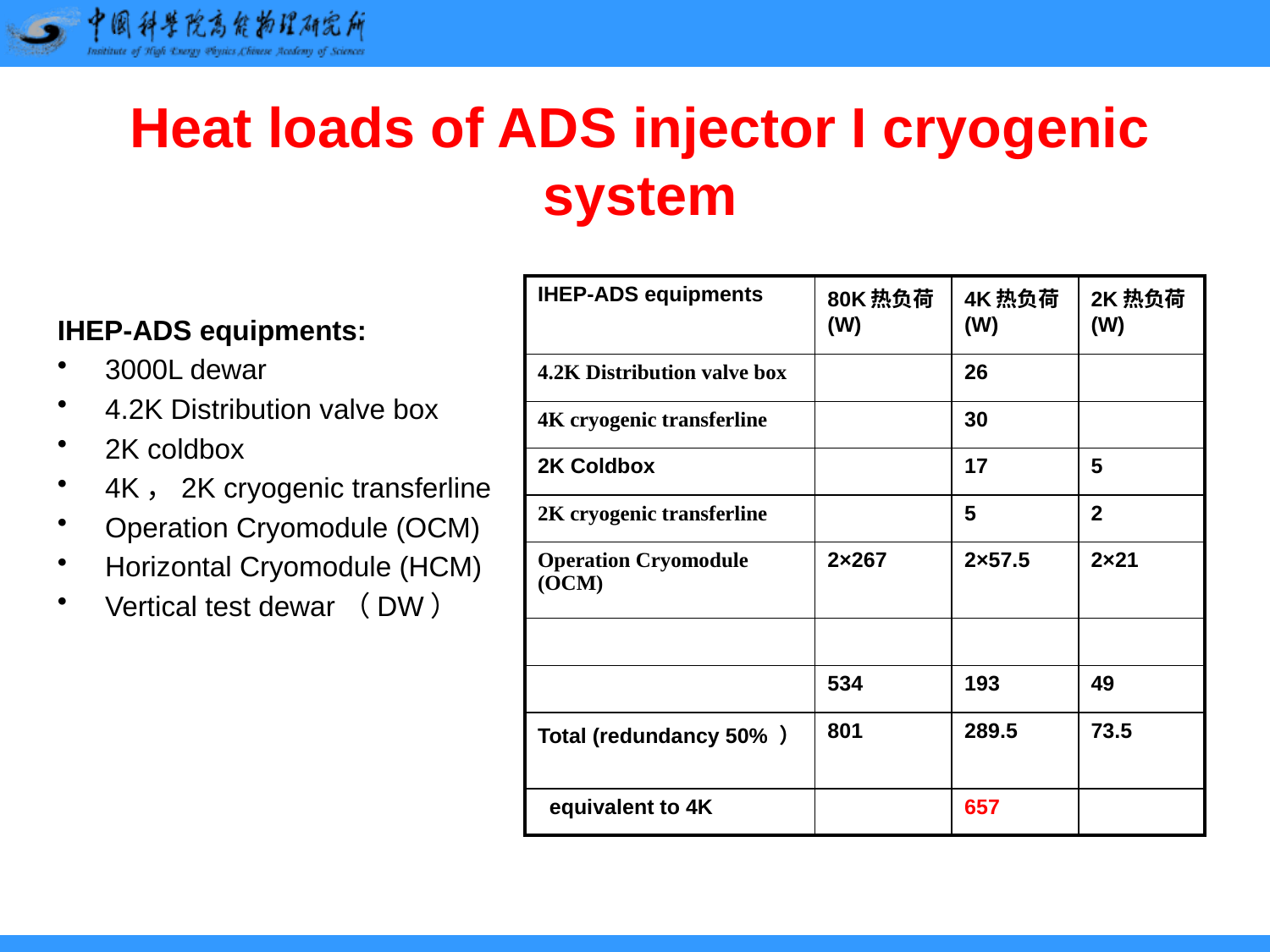

Heat loads of ADS injector I cryogenic system
| IHEP-ADS equipments | 80K热负荷 (W) | 4K热负荷 (W) | 2K热负荷 (W) |
| --- | --- | --- | --- |
| 4.2K Distribution valve box |  | 26 |  |
| 4K cryogenic transferline |  | 30 |  |
| 2K Coldbox |  | 17 | 5 |
| 2K cryogenic transferline |  | 5 | 2 |
| Operation Cryomodule (OCM) | 2×267 | 2×57.5 | 2×21 |
|  |  |  |  |
|  | 534 | 193 | 49 |
| Total (redundancy 50% ） | 801 | 289.5 | 73.5 |
| equivalent to 4K |  | 657 |  |
IHEP-ADS equipments:
3000L dewar
4.2K Distribution valve box
2K coldbox
4K，2K cryogenic transferline
Operation Cryomodule (OCM)
Horizontal Cryomodule (HCM)
Vertical test dewar（DW）